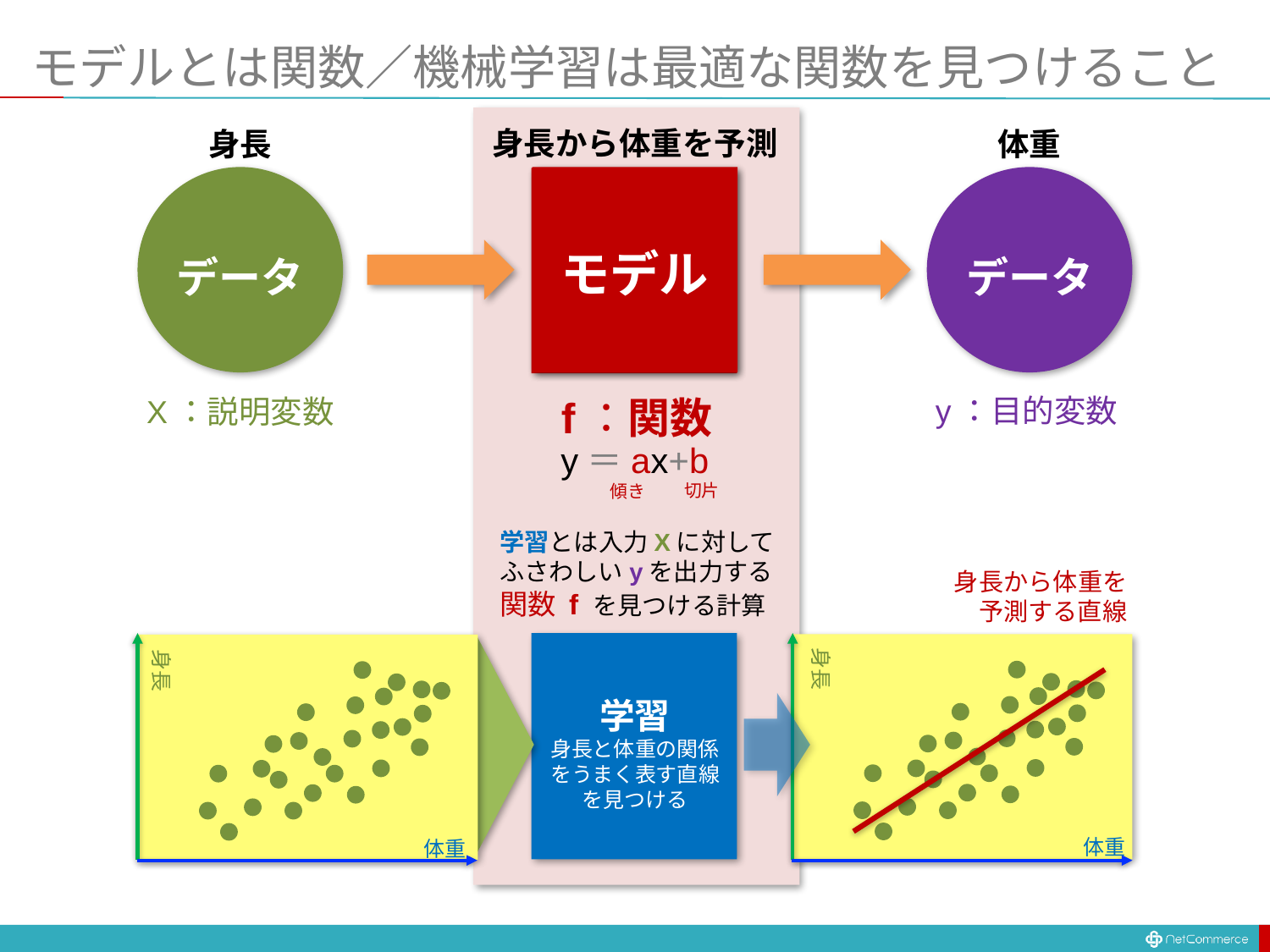

# モデルとは関数／機械学習は最適な関数を見つけること

身長から体重を予測
身長
体重

モデル

身長から体重
を予測する
計算式

データ
データ
f：関数
y：目的変数
X：説明変数
y＝ax+b
切片
傾き
学習とは入力Xに対して
ふさわしいyを出力する
関数 f を見つける計算
身長から体重を
予測する直線

身長
体重

身長

体重

学習
身長と体重の関係
をうまく表す直線
を見つける